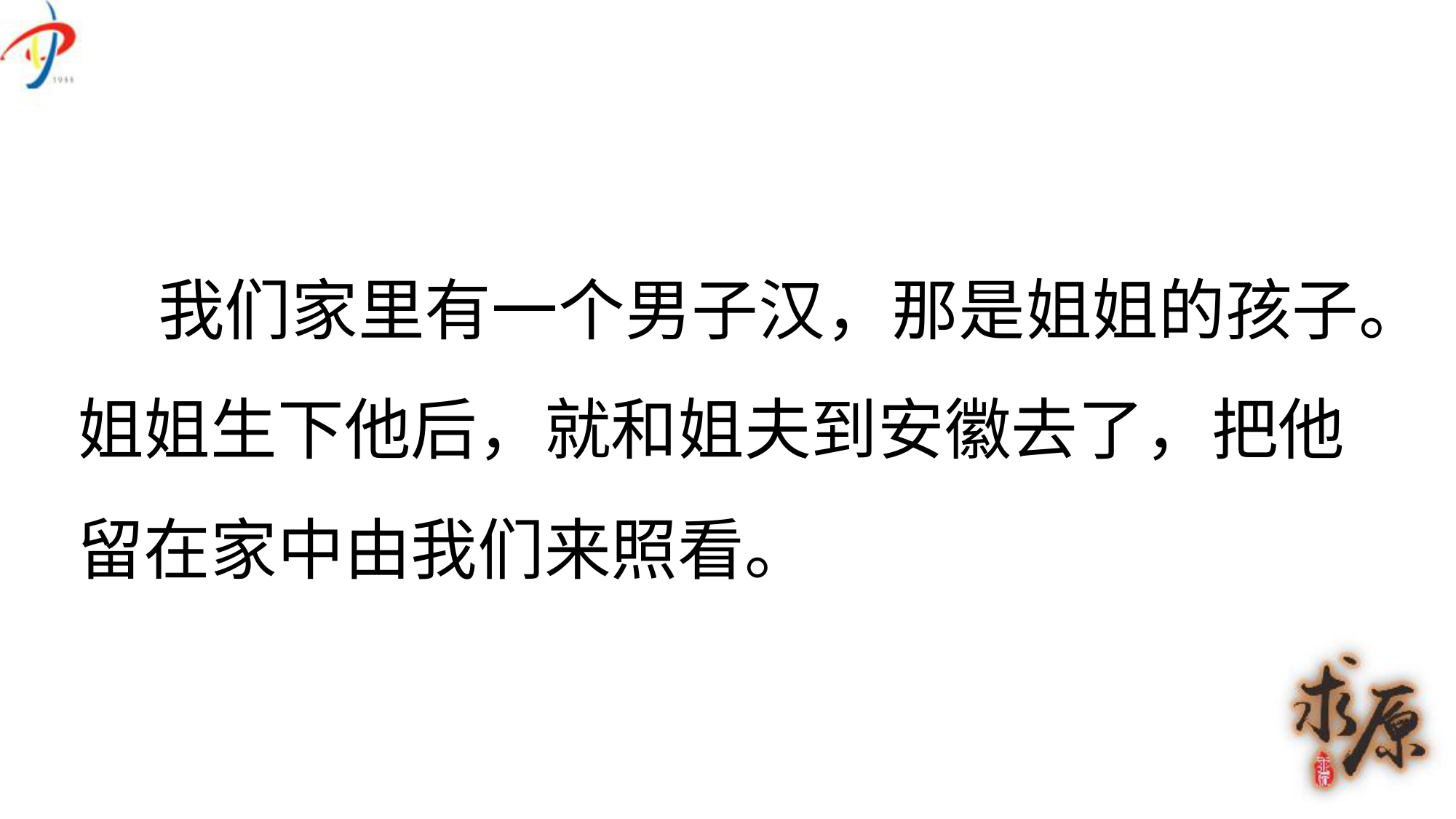

我们家里有一个男子汉，那是姐姐的孩子。
姐姐生下他后，就和姐夫到安徽去了，把他
留在家中由我们来照看。